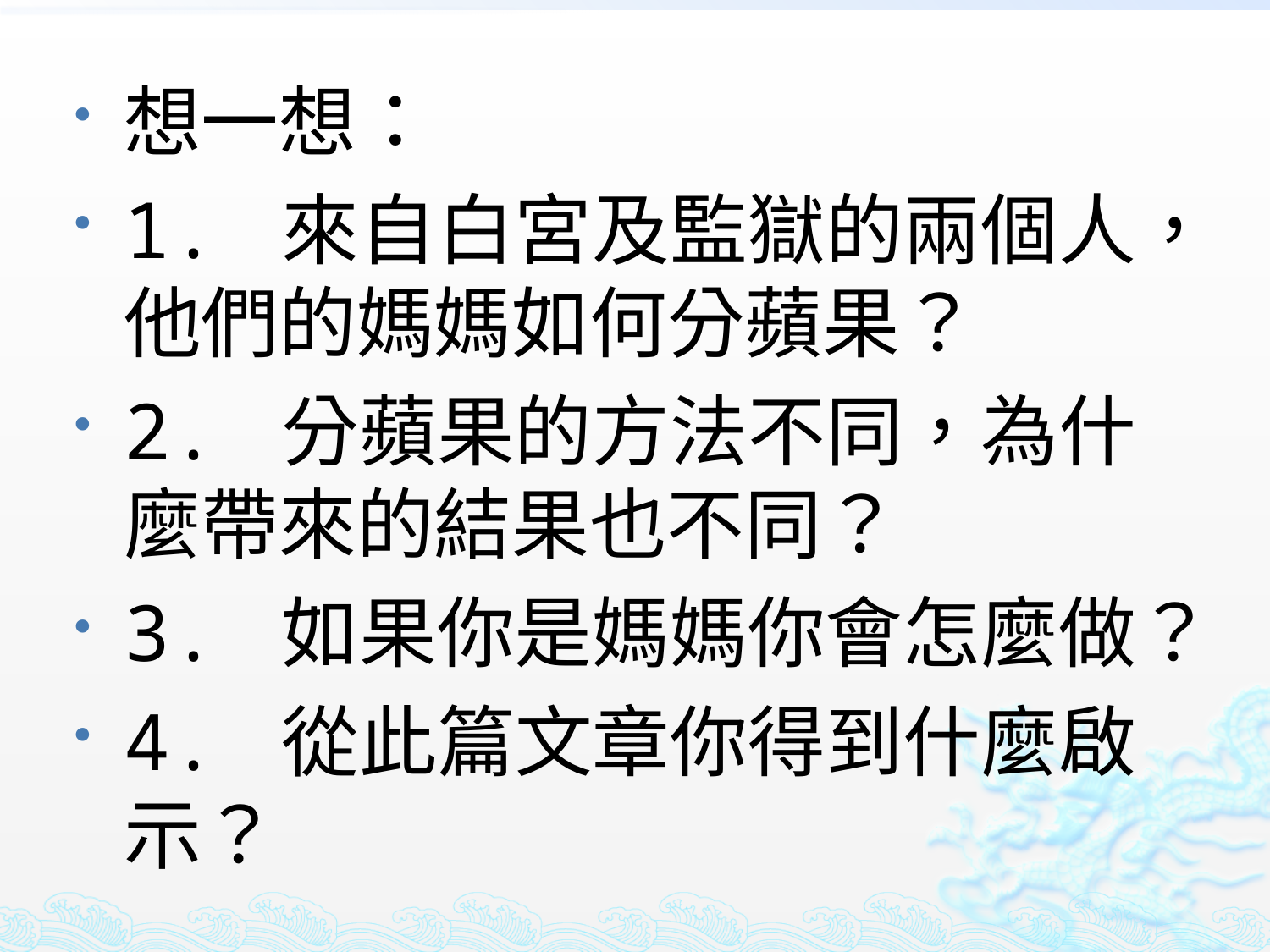

想一想：
1. 來自白宮及監獄的兩個人，他們的媽媽如何分蘋果？
2. 分蘋果的方法不同，為什麼帶來的結果也不同？
3. 如果你是媽媽你會怎麼做？
4. 從此篇文章你得到什麼啟示？